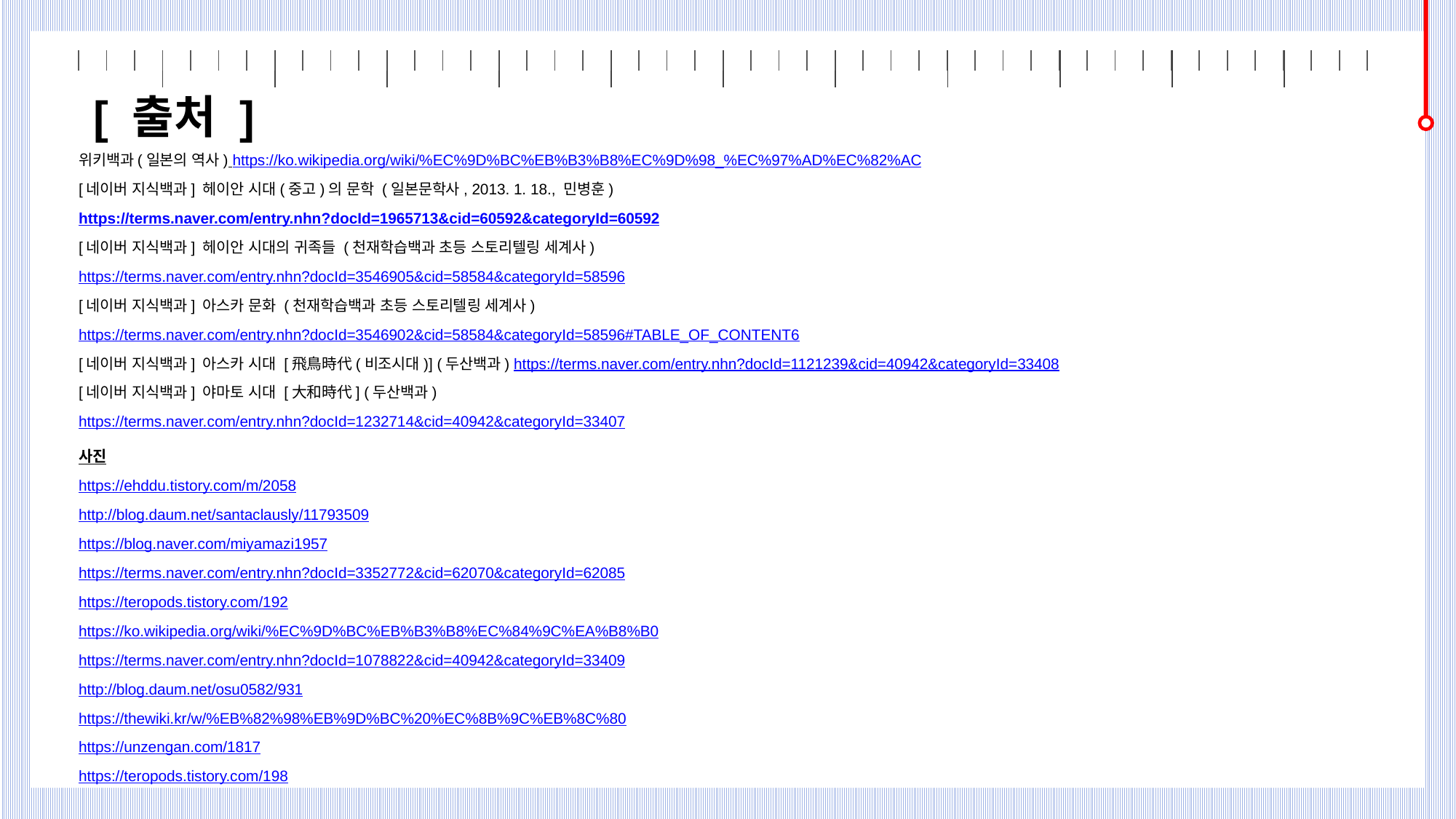

|  |  |  |  |  |  |  |  |  |  |  |  |  |  |  |  |  |  |  |  |  |  |  |  |  |  |  |  |  |  |  |  |  |  |  |  |  |  |  |  |  |  |  |  |  |  |  |  |
| --- | --- | --- | --- | --- | --- | --- | --- | --- | --- | --- | --- | --- | --- | --- | --- | --- | --- | --- | --- | --- | --- | --- | --- | --- | --- | --- | --- | --- | --- | --- | --- | --- | --- | --- | --- | --- | --- | --- | --- | --- | --- | --- | --- | --- | --- | --- | --- |
|  |  |  |  |  |  |  |  |  |  |  |  |
| --- | --- | --- | --- | --- | --- | --- | --- | --- | --- | --- | --- |
[ 출처 ]
위키백과(일본의 역사) https://ko.wikipedia.org/wiki/%EC%9D%BC%EB%B3%B8%EC%9D%98_%EC%97%AD%EC%82%AC
[네이버 지식백과] 헤이안 시대(중고)의 문학 (일본문학사, 2013. 1. 18., 민병훈)
https://terms.naver.com/entry.nhn?docId=1965713&cid=60592&categoryId=60592
[네이버 지식백과] 헤이안 시대의 귀족들 (천재학습백과 초등 스토리텔링 세계사)
https://terms.naver.com/entry.nhn?docId=3546905&cid=58584&categoryId=58596
[네이버 지식백과] 아스카 문화 (천재학습백과 초등 스토리텔링 세계사)
https://terms.naver.com/entry.nhn?docId=3546902&cid=58584&categoryId=58596#TABLE_OF_CONTENT6
[네이버 지식백과] 아스카 시대 [飛鳥時代(비조시대)] (두산백과) https://terms.naver.com/entry.nhn?docId=1121239&cid=40942&categoryId=33408
[네이버 지식백과] 야마토 시대 [大和時代] (두산백과)
https://terms.naver.com/entry.nhn?docId=1232714&cid=40942&categoryId=33407

사진
https://ehddu.tistory.com/m/2058
http://blog.daum.net/santaclausly/11793509
https://blog.naver.com/miyamazi1957
https://terms.naver.com/entry.nhn?docId=3352772&cid=62070&categoryId=62085
https://teropods.tistory.com/192
https://ko.wikipedia.org/wiki/%EC%9D%BC%EB%B3%B8%EC%84%9C%EA%B8%B0
https://terms.naver.com/entry.nhn?docId=1078822&cid=40942&categoryId=33409
http://blog.daum.net/osu0582/931
https://thewiki.kr/w/%EB%82%98%EB%9D%BC%20%EC%8B%9C%EB%8C%80
https://unzengan.com/1817
https://teropods.tistory.com/198